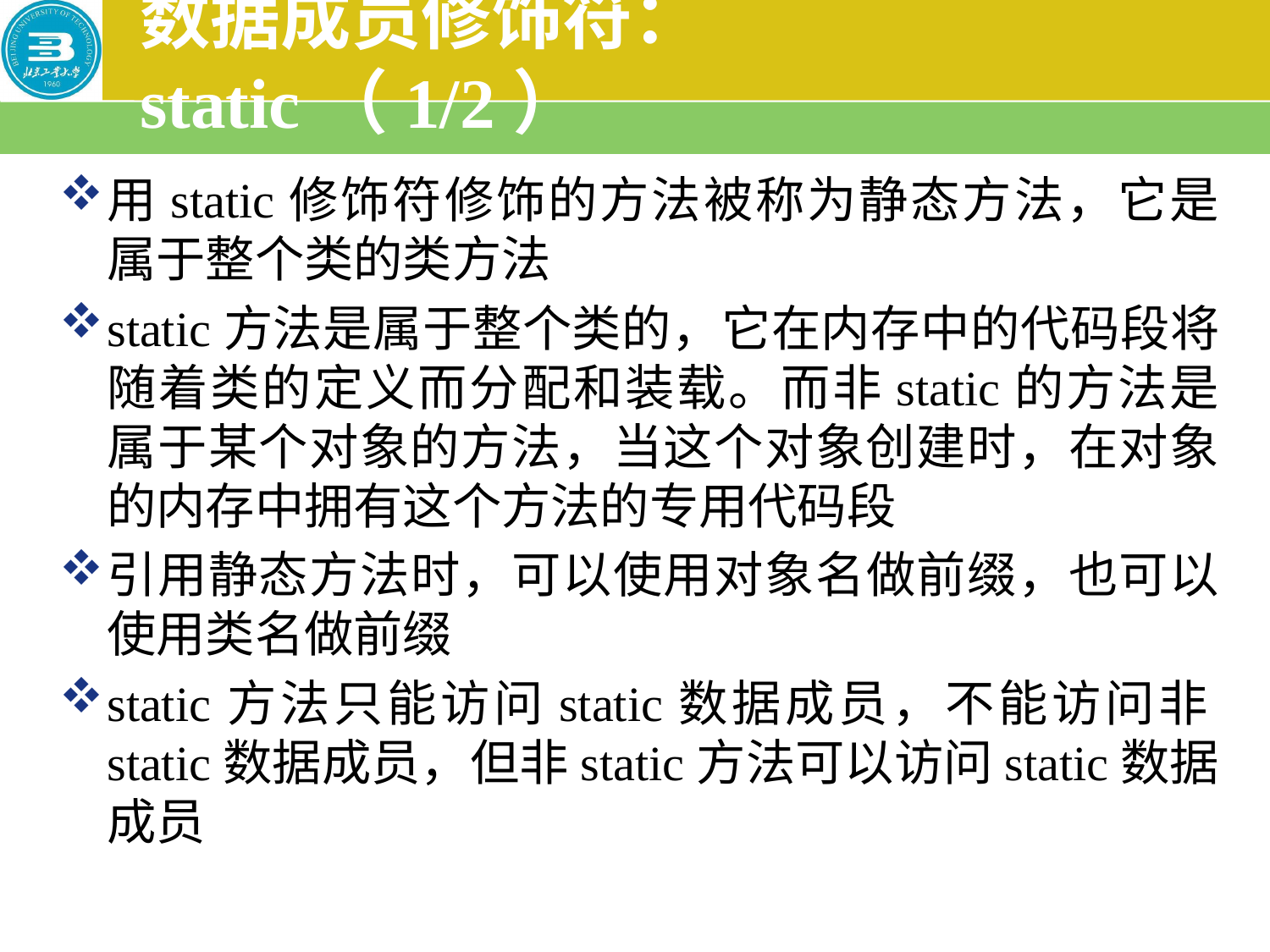

# 数据成员修饰符：static（1/2）
用static修饰符修饰的方法被称为静态方法，它是属于整个类的类方法
static方法是属于整个类的，它在内存中的代码段将随着类的定义而分配和装载。而非static的方法是属于某个对象的方法，当这个对象创建时，在对象的内存中拥有这个方法的专用代码段
引用静态方法时，可以使用对象名做前缀，也可以使用类名做前缀
static方法只能访问static数据成员，不能访问非static数据成员，但非static方法可以访问static数据成员